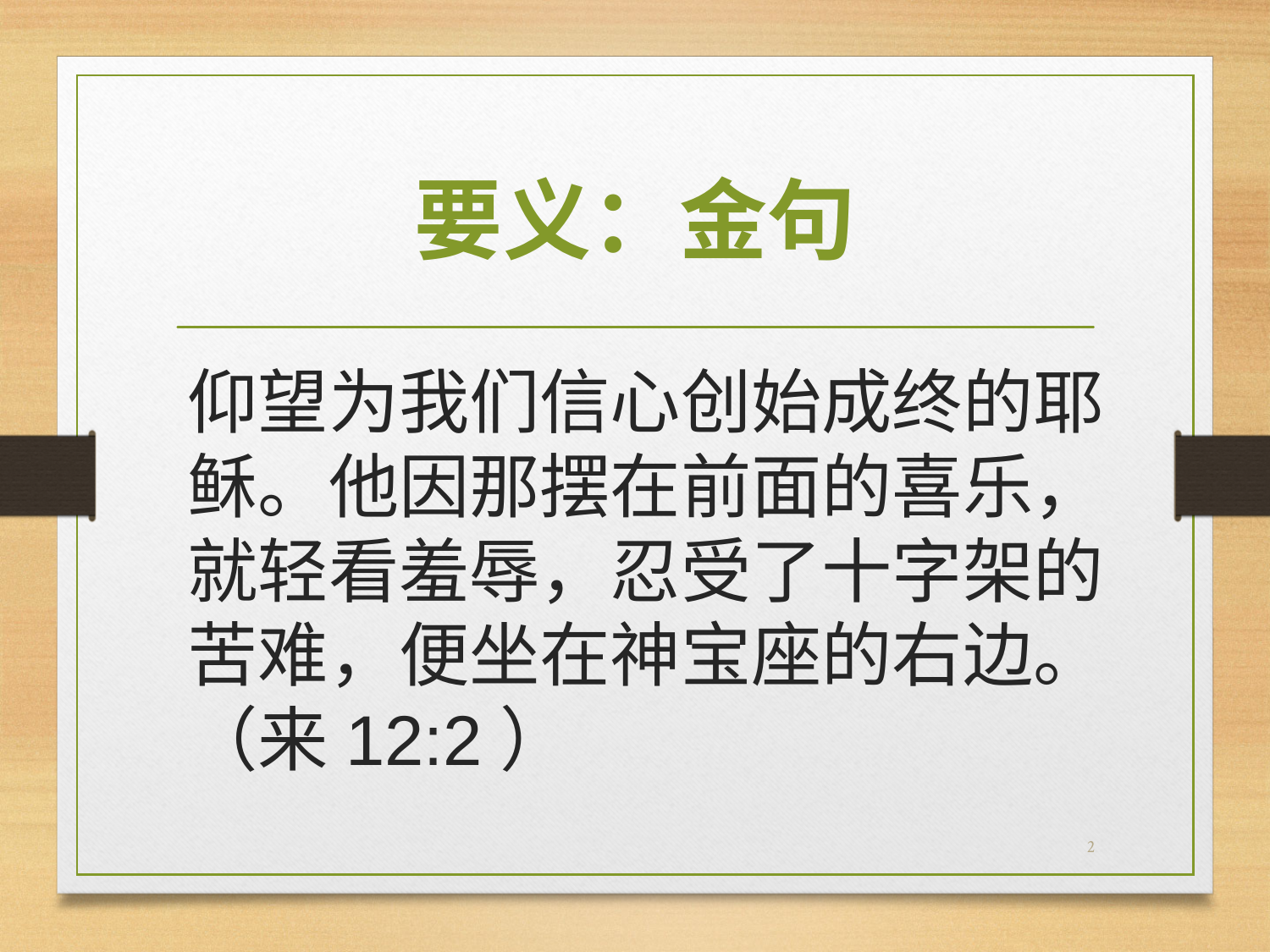

# 要义：金句
仰望为我们信心创始成终的耶稣。他因那摆在前面的喜乐，就轻看羞辱，忍受了十字架的苦难，便坐在神宝座的右边。（来12:2）
2